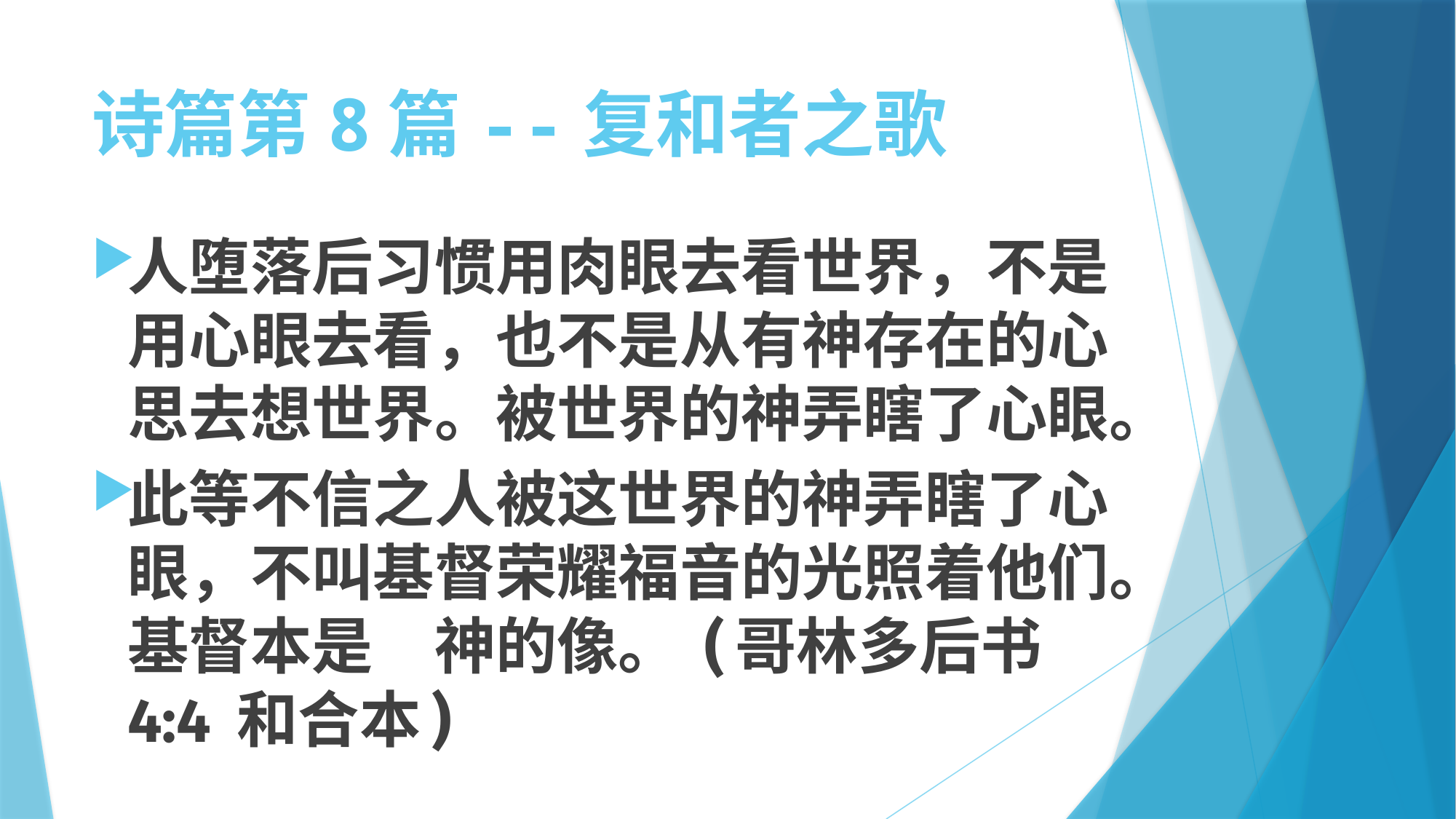

# 诗篇第8篇--复和者之歌
人堕落后习惯用肉眼去看世界，不是用心眼去看，也不是从有神存在的心思去想世界。被世界的神弄瞎了心眼。
此等不信之人被这世界的神弄瞎了心眼，不叫基督荣耀福音的光照着他们。基督本是　神的像。 (哥林多后书 4:4 和合本)